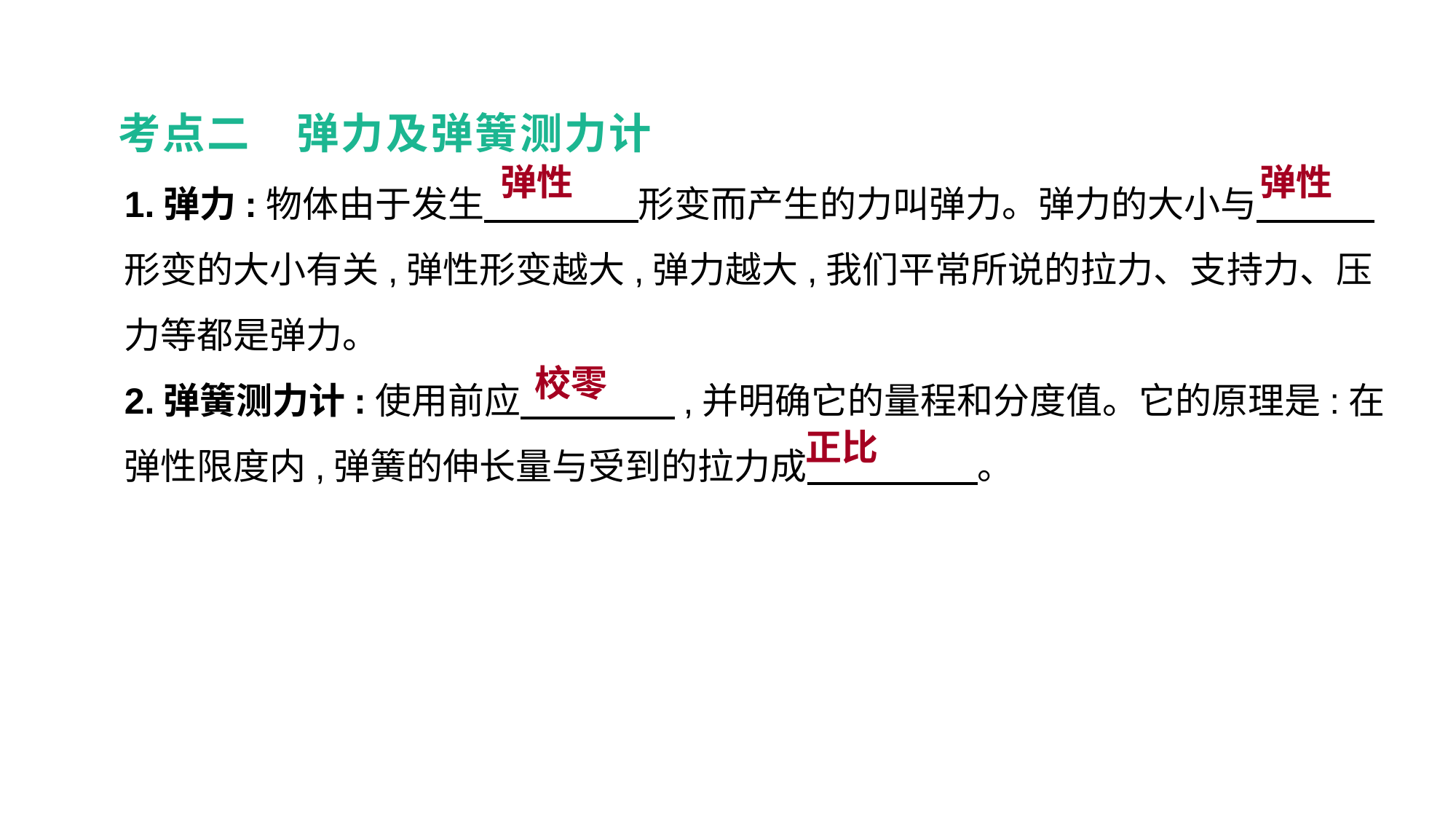

考点二　弹力及弹簧测力计
1.弹力:物体由于发生　　 　　形变而产生的力叫弹力。弹力的大小与　 　　形变的大小有关,弹性形变越大,弹力越大,我们平常所说的拉力、支持力、压力等都是弹力。
2.弹簧测力计:使用前应　　 　　,并明确它的量程和分度值。它的原理是:在弹性限度内,弹簧的伸长量与受到的拉力成　   　　　。
弹性
弹性
校零
正比